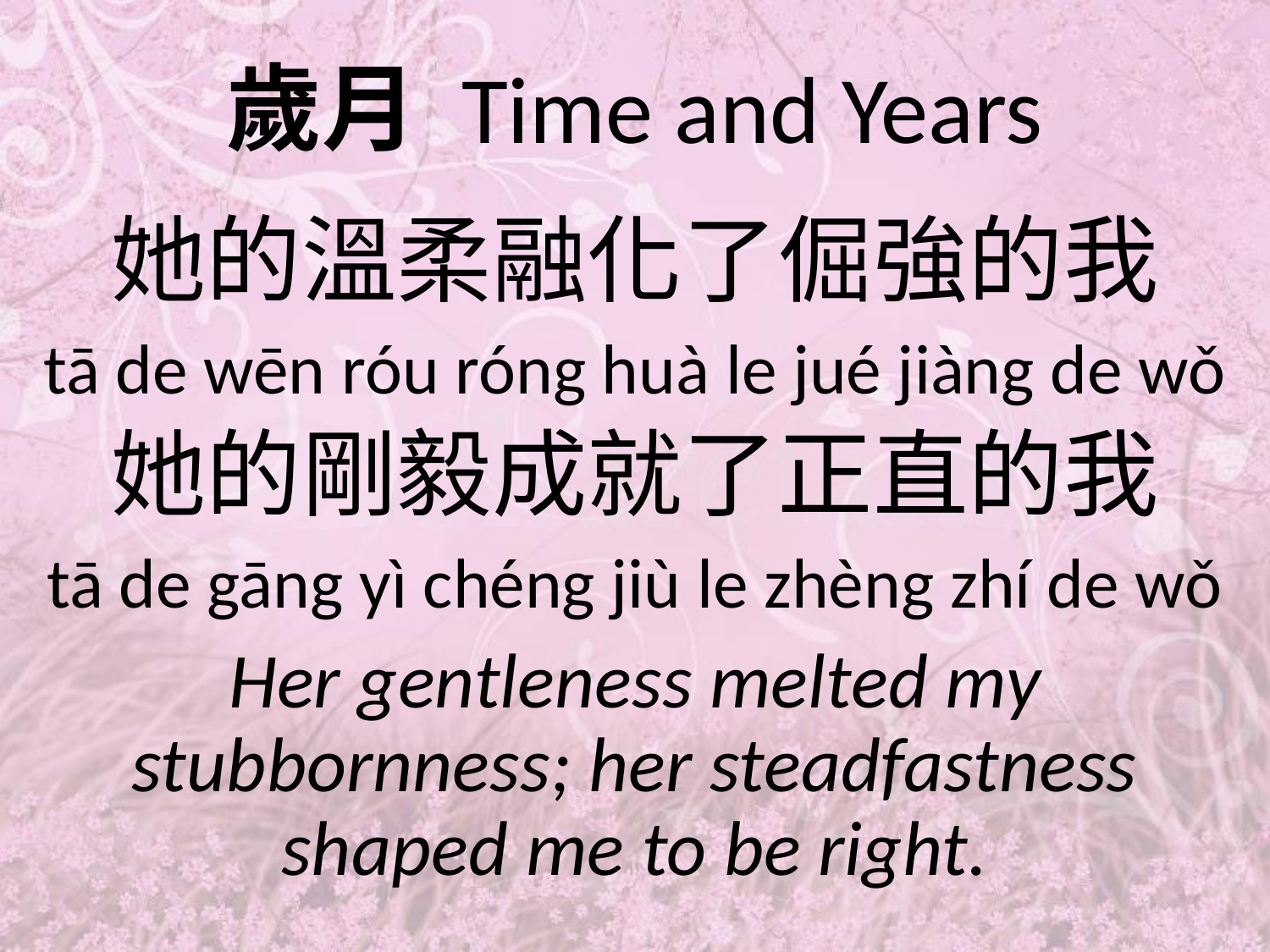

# 歲月 Time and Years
她的溫柔融化了倔強的我
tā de wēn róu róng huà le jué jiàng de wǒ
她的剛毅成就了正直的我
tā de gāng yì chéng jiù le zhèng zhí de wǒ
Her gentleness melted my stubbornness; her steadfastness shaped me to be right.